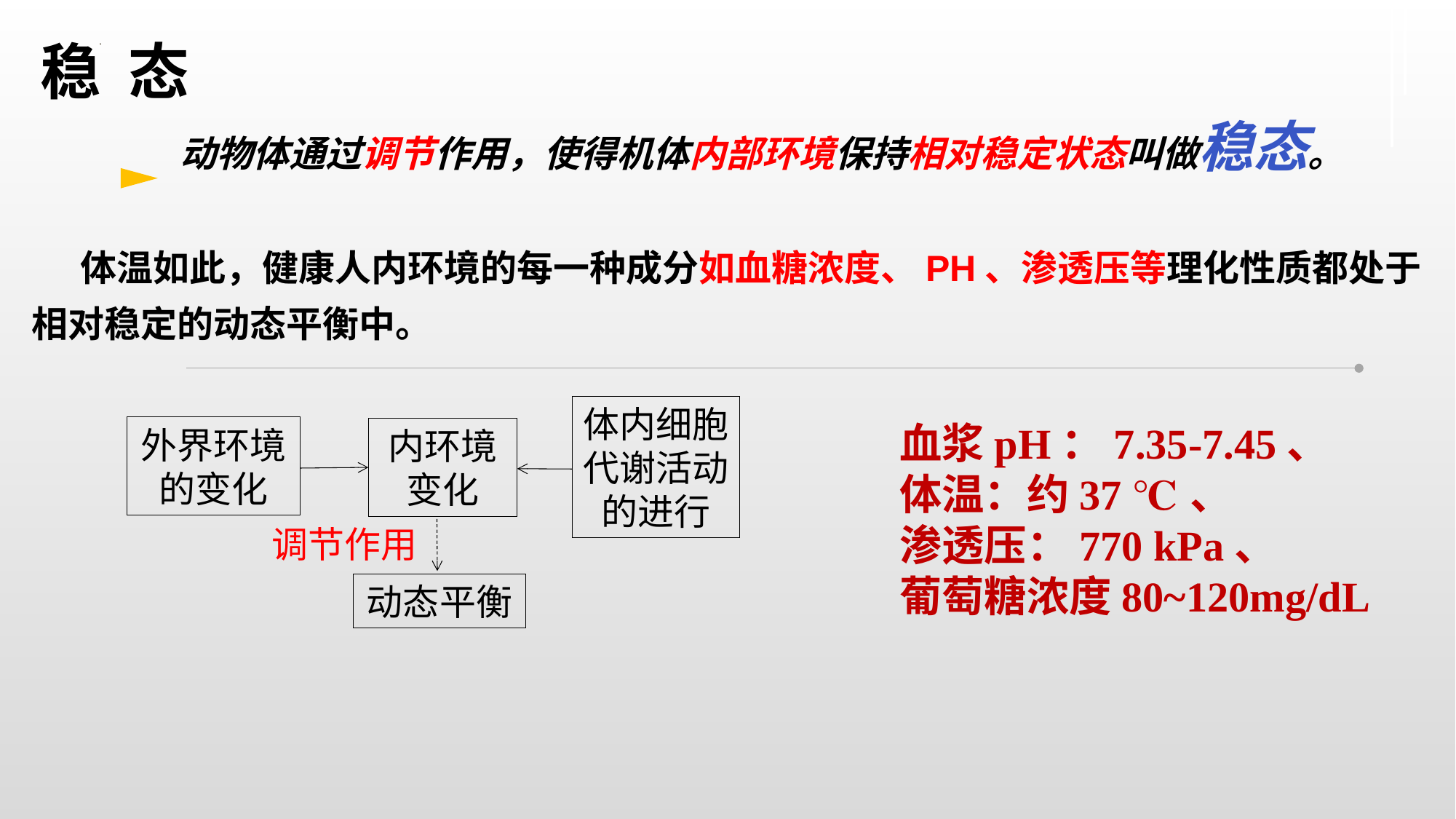

稳  态
动物体通过调节作用，使得机体内部环境保持相对稳定状态叫做稳态。

    体温如此，健康人内环境的每一种成分如血糖浓度、PH、渗透压等理化性质都处于相对稳定的动态平衡中。
体内细胞代谢活动的进行
血浆pH：7.35-7.45、
体温：约37 ℃、
渗透压：770 kPa、
葡萄糖浓度80~120mg/dL
外界环境的变化
内环境
变化
调节作用
动态平衡